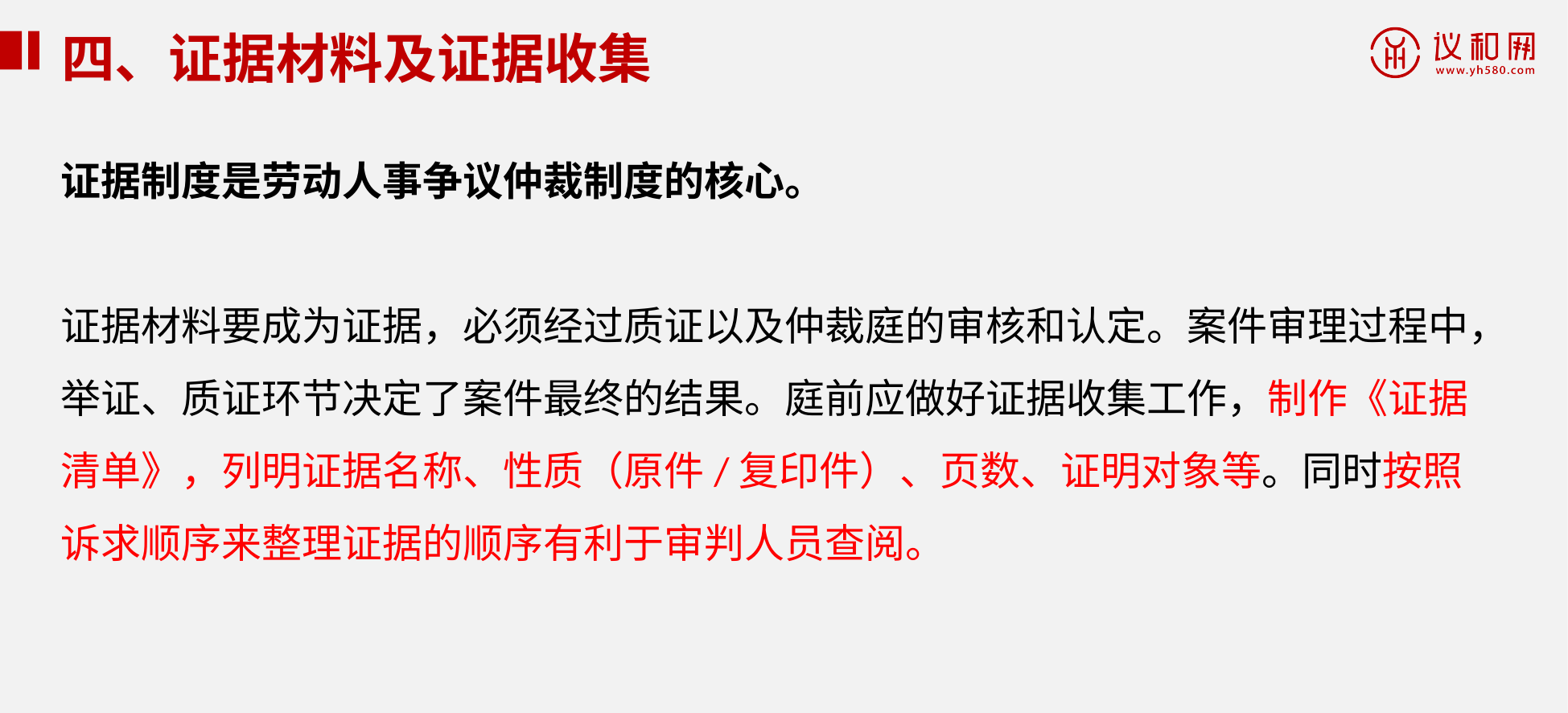

四、证据材料及证据收集

证据制度是劳动人事争议仲裁制度的核心。

证据材料要成为证据，必须经过质证以及仲裁庭的审核和认定。案件审理过程中，举证、质证环节决定了案件最终的结果。庭前应做好证据收集工作，制作《证据清单》，列明证据名称、性质（原件/复印件）、页数、证明对象等。同时按照诉求顺序来整理证据的顺序有利于审判人员查阅。